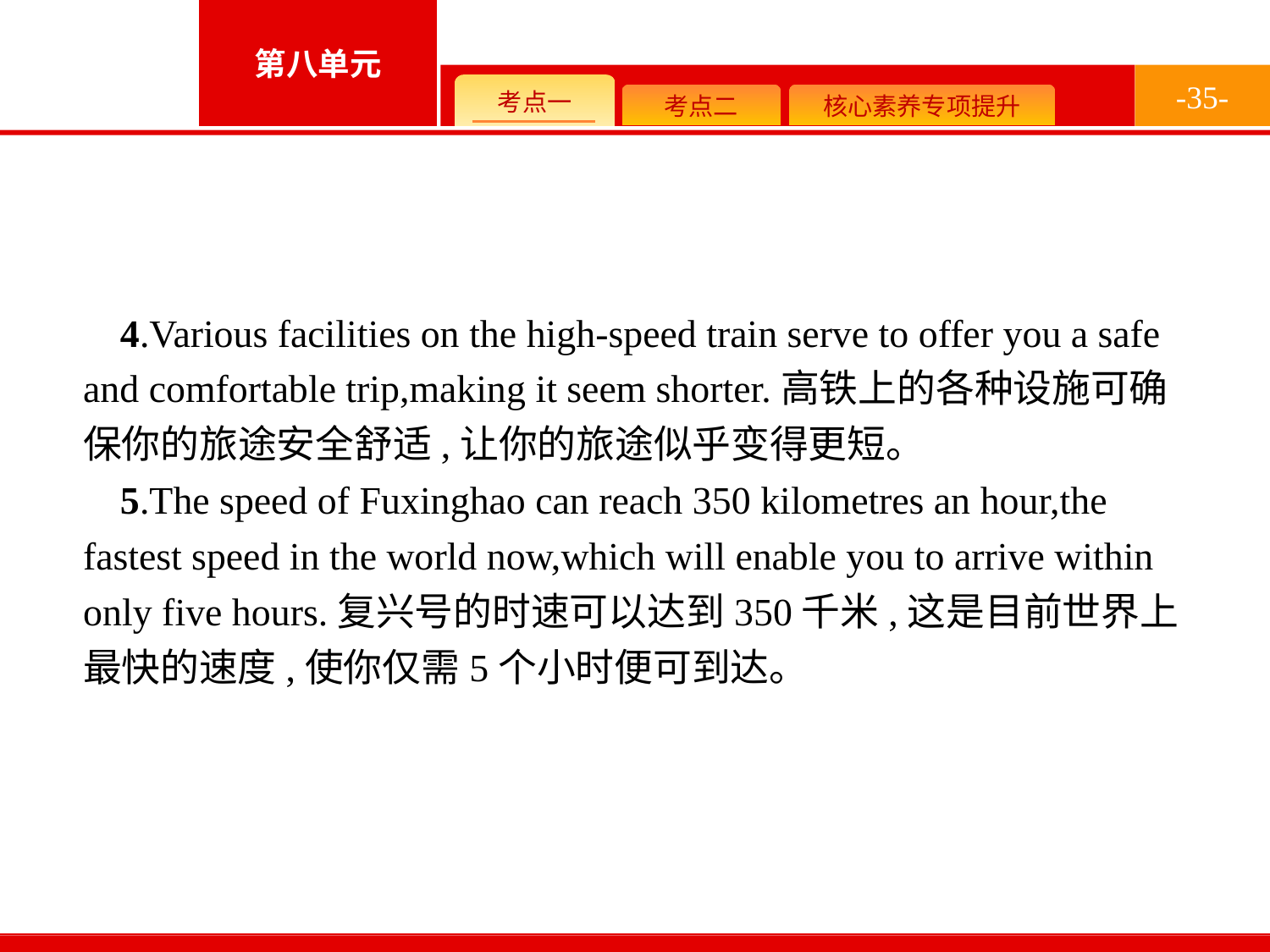

-35-
4.Various facilities on the high-speed train serve to offer you a safe and comfortable trip,making it seem shorter.高铁上的各种设施可确保你的旅途安全舒适,让你的旅途似乎变得更短。
5.The speed of Fuxinghao can reach 350 kilometres an hour,the fastest speed in the world now,which will enable you to arrive within only five hours.复兴号的时速可以达到350千米,这是目前世界上最快的速度,使你仅需5个小时便可到达。